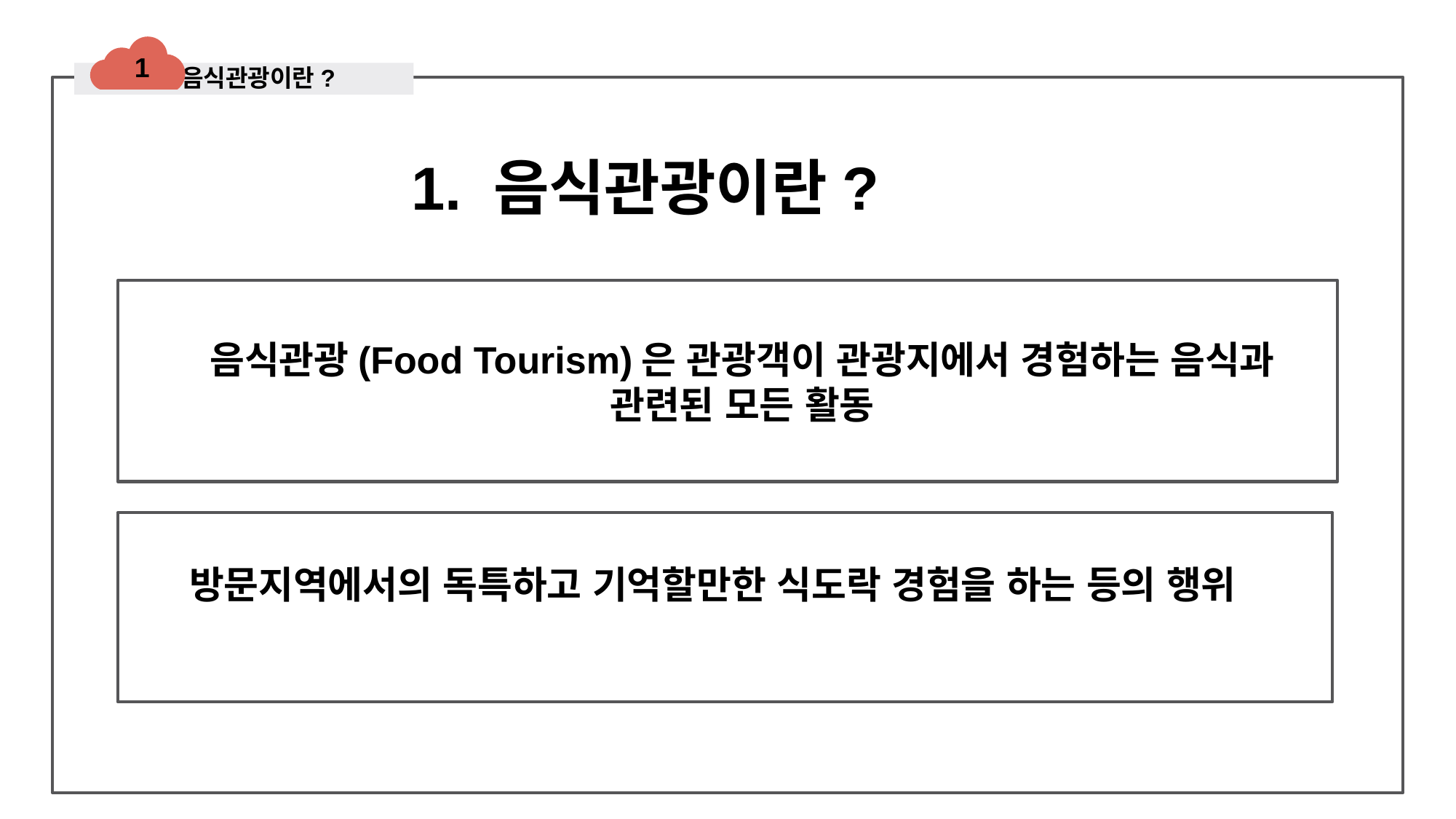

1
음식관광이란?

 1. 음식관광이란?

음식관광(Food Tourism)은 관광객이 관광지에서 경험하는 음식과 관련된 모든 활동

방문지역에서의 독특하고 기억할만한 식도락 경험을 하는 등의 행위